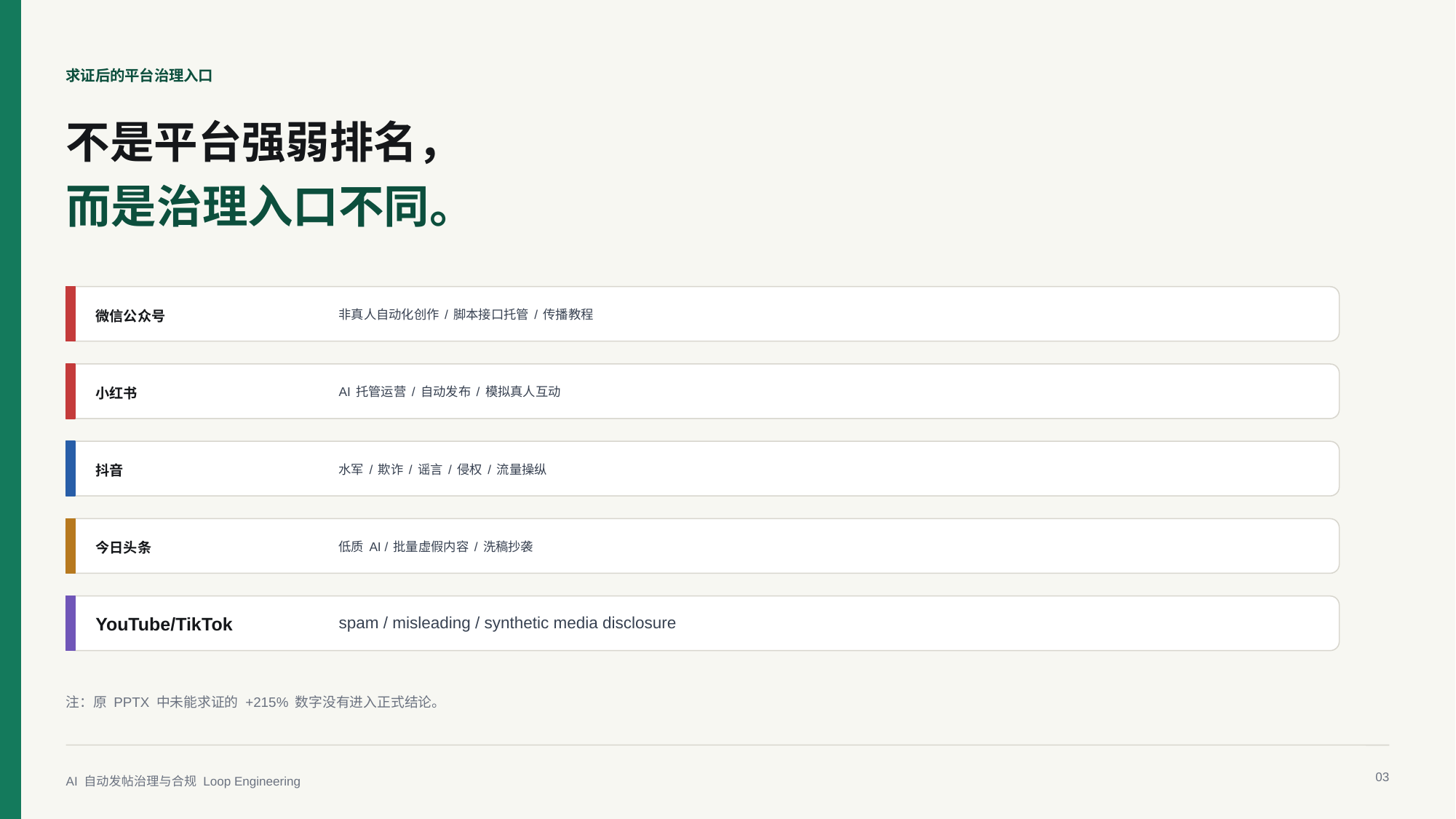

求证后的平台治理入口
不是平台强弱排名，
而是治理入口不同。

微信公众号
非真人自动化创作 / 脚本接口托管 / 传播教程

小红书
AI 托管运营 / 自动发布 / 模拟真人互动

抖音
水军 / 欺诈 / 谣言 / 侵权 / 流量操纵

今日头条
低质 AI / 批量虚假内容 / 洗稿抄袭

YouTube/TikTok
spam / misleading / synthetic media disclosure
注：原 PPTX 中未能求证的 +215% 数字没有进入正式结论。

AI 自动发帖治理与合规 Loop Engineering
03